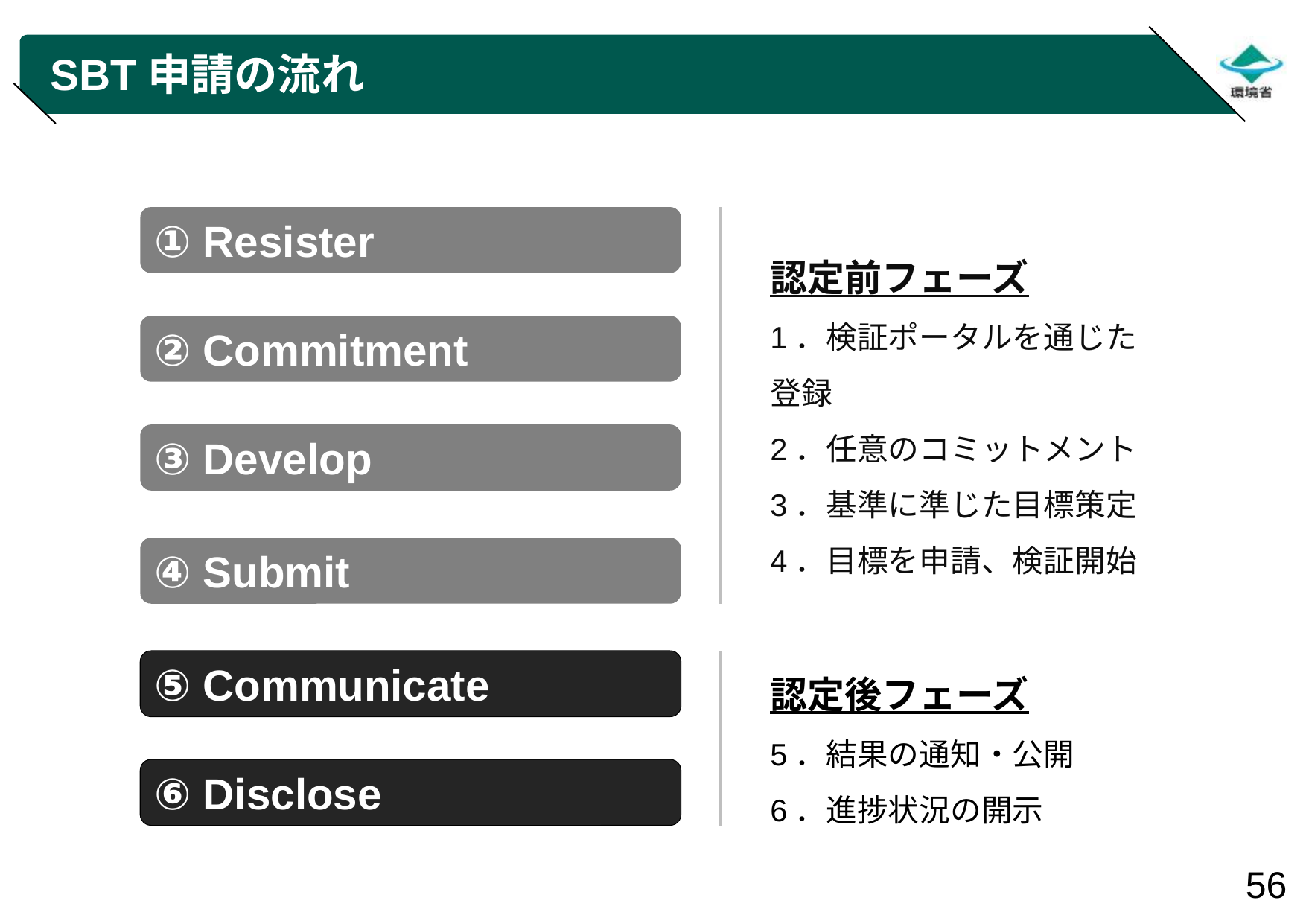

# SBT申請の流れ
① Resister
② Commitment
③ Develop
④ Submit
認定前フェーズ
1．検証ポータルを通じた登録
2．任意のコミットメント
3．基準に準じた目標策定
4．目標を申請、検証開始
認定後フェーズ
5．結果の通知・公開
6．進捗状況の開示
⑤ Communicate
⑥ Disclose